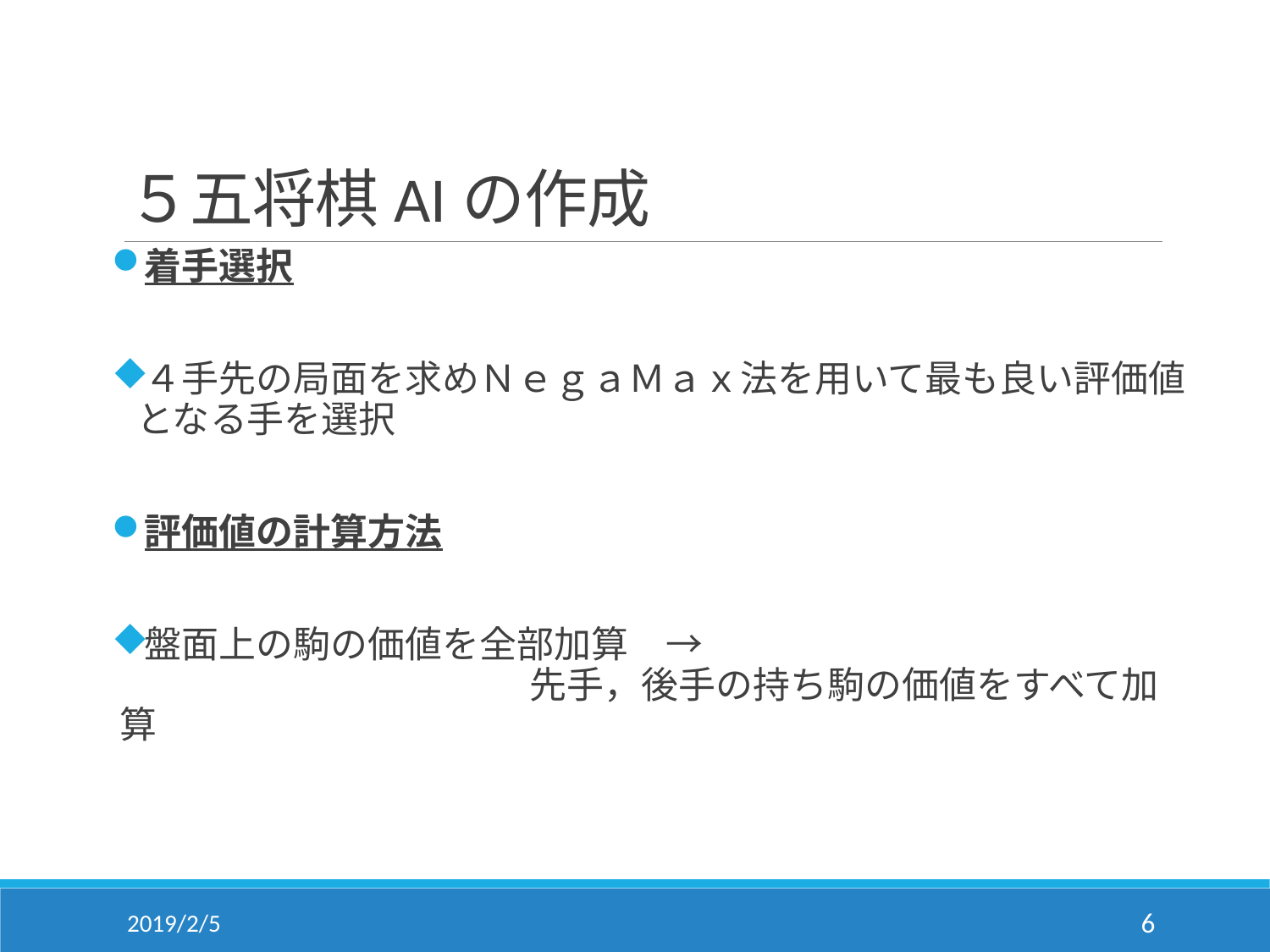

# ５五将棋AIの作成
着手選択

４手先の局面を求めＮｅｇａＭａｘ法を用いて最も良い評価値
  となる手を選択

評価値の計算方法

盤面上の駒の価値を全部加算　→
　　　　　　　　　　　先手，後手の持ち駒の価値をすべて加算
2019/2/5
6